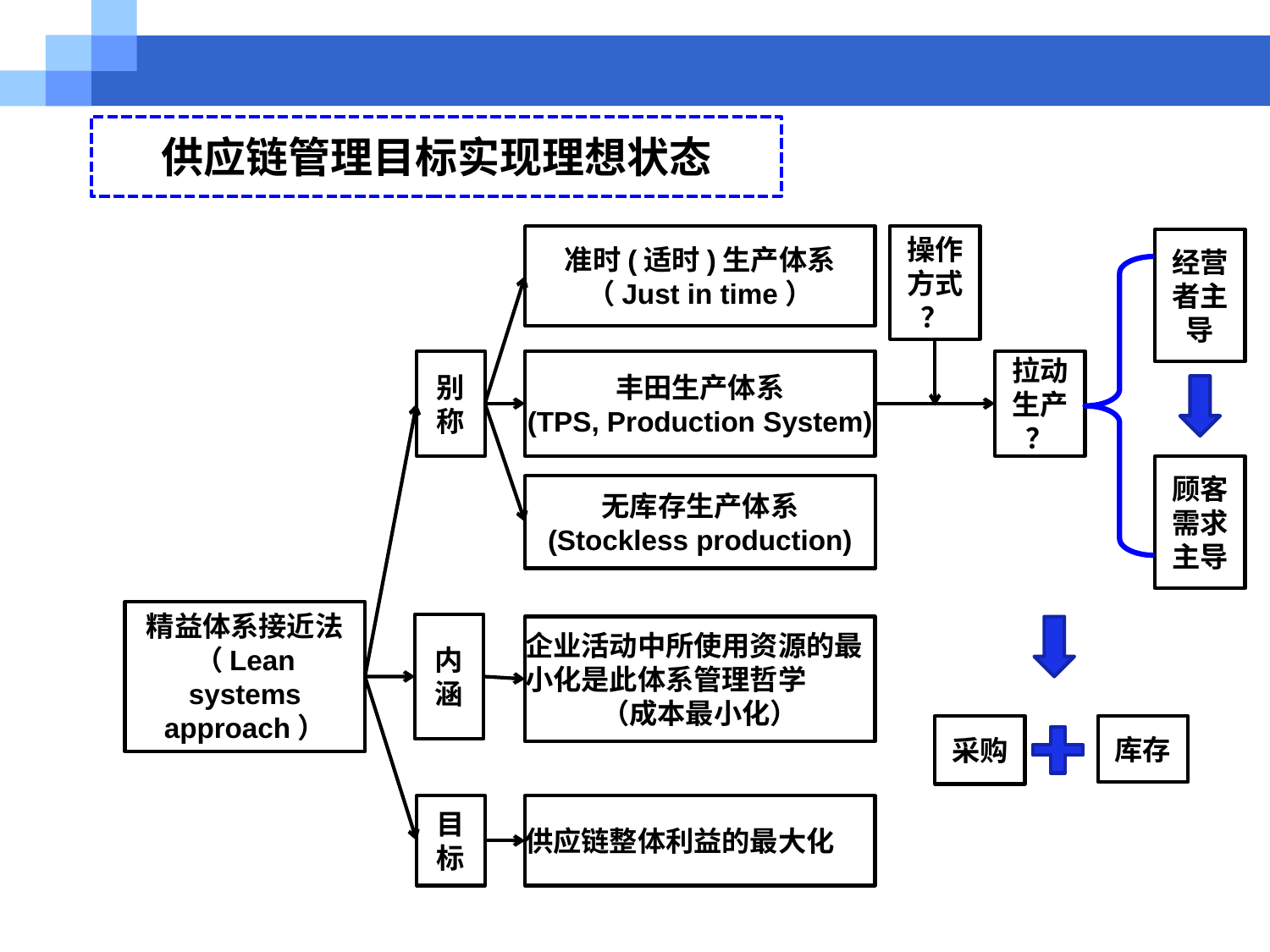

供应链管理目标实现理想状态
操作方式
？
准时(适时)生产体系
（Just in time）
经营者主导

别称
丰田生产体系
(TPS, Production System)
拉动
生产
？

顾客需求主导
无库存生产体系
(Stockless production)
精益体系接近法
（Lean systems approach）
内涵
企业活动中所使用资源的最小化是此体系管理哲学
（成本最小化）

采购
库存

目标
供应链整体利益的最大化